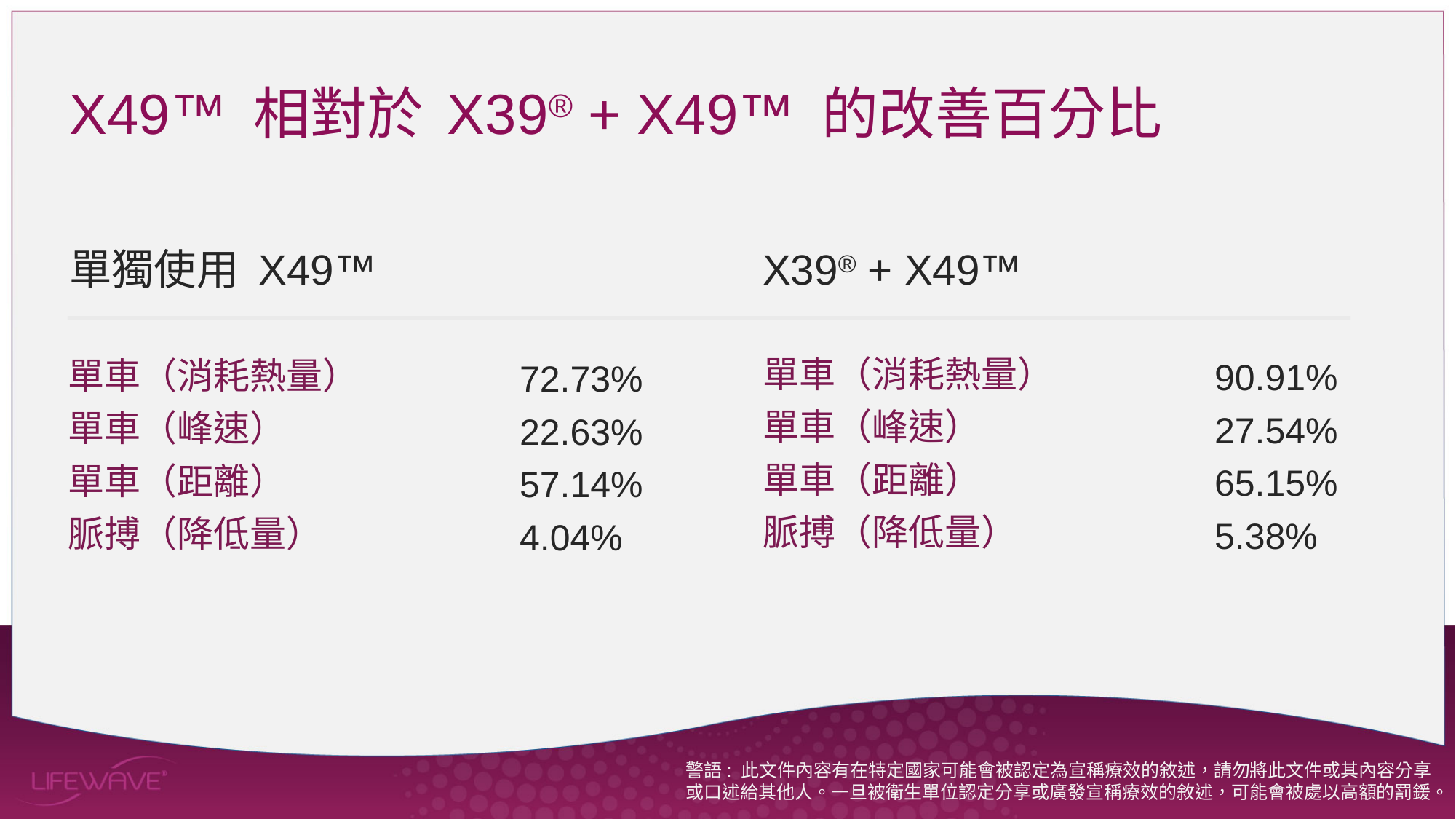

X49™ 相對於 X39® + X49™ 的改善百分比
單獨使用 X49™
X39® + X49™

單車（消耗熱量）
單車（峰速）
單車（距離）
脈搏（降低量）
單車（消耗熱量）
單車（峰速）
單車（距離）
脈搏（降低量）
90.91%
27.54%
65.15%
5.38%
72.73%
22.63%
57.14%
4.04%
警語: 此文件內容有在特定國家可能會被認定為宣稱療效的敘述，請勿將此文件或其內容分享或口述給其他人。一旦被衛生單位認定分享或廣發宣稱療效的敘述，可能會被處以高額的罰鍰。